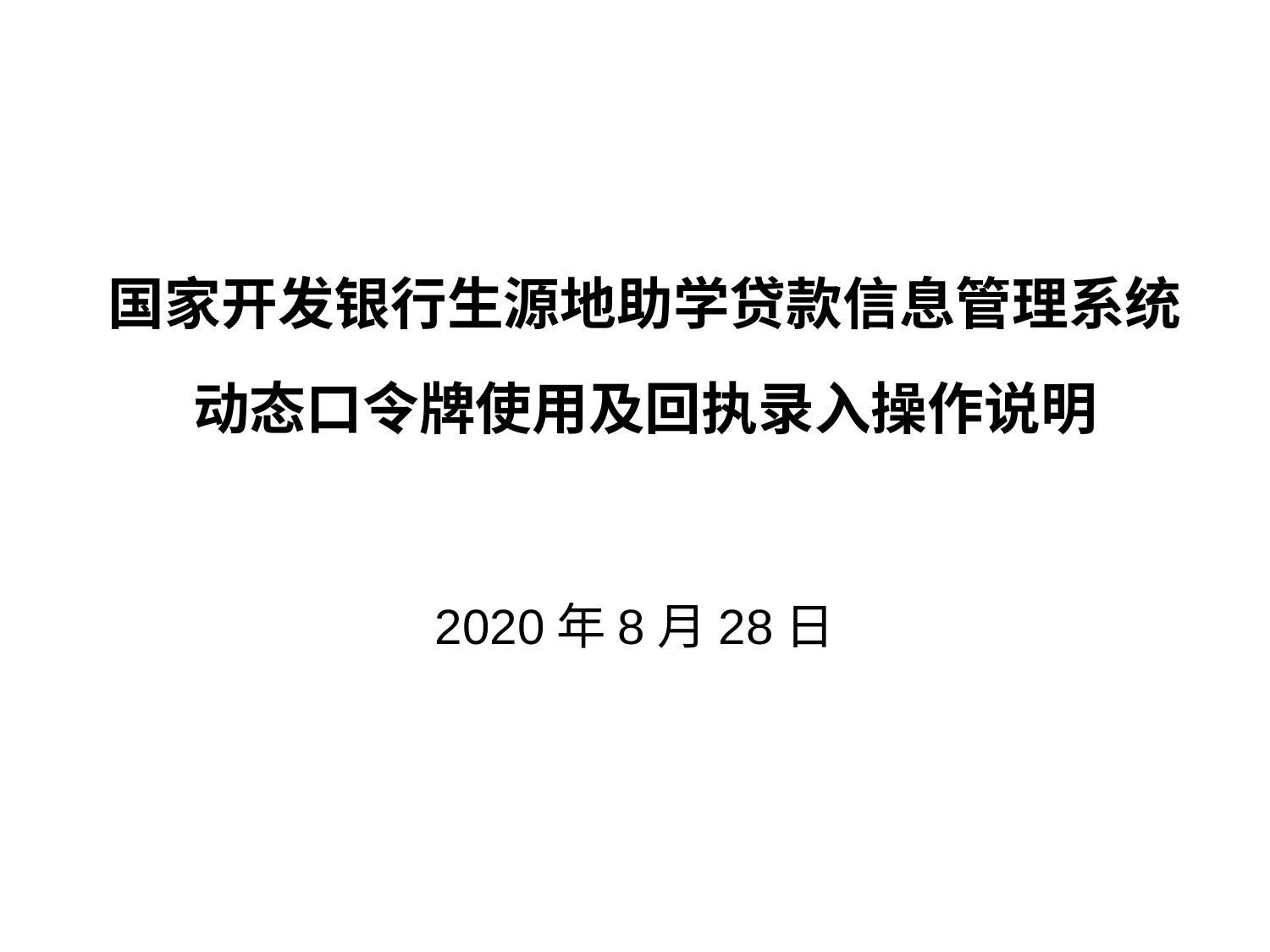

# 国家开发银行生源地助学贷款信息管理系统 动态口令牌使用及回执录入操作说明
2020年8月28日